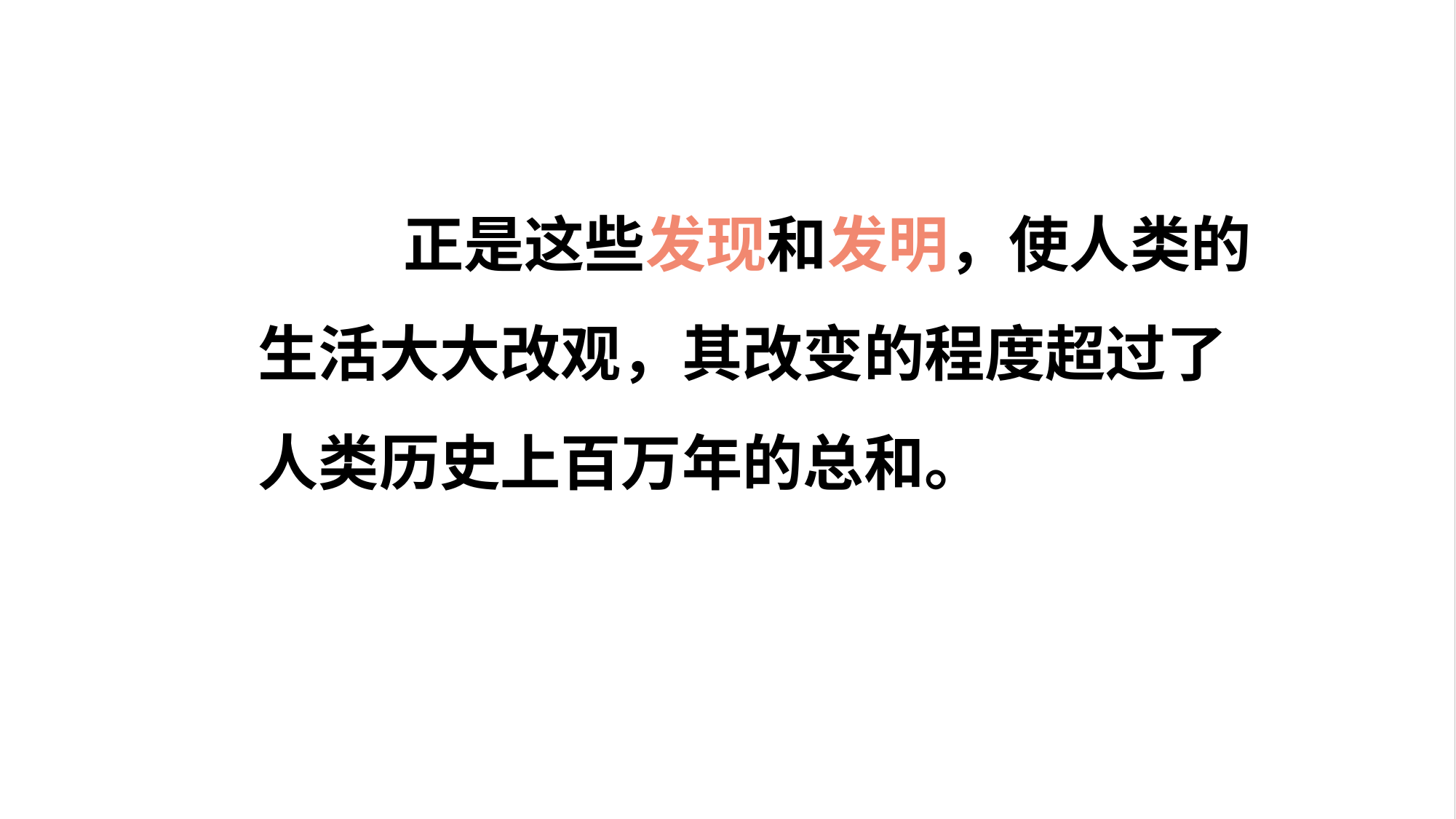

正是这些发现和发明，使人类的生活大大改观，其改变的程度超过了人类历史上百万年的总和。